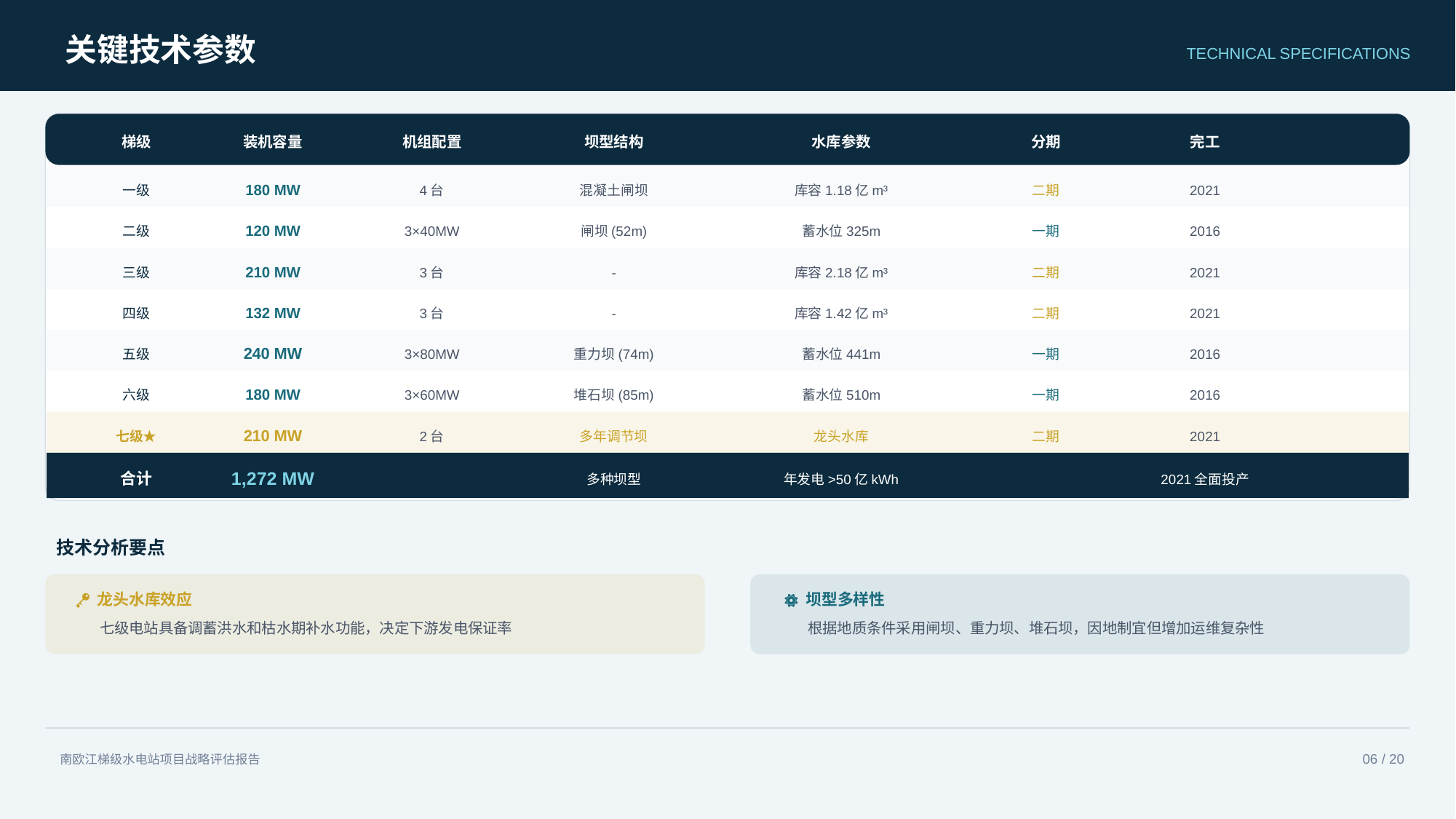

关键技术参数
TECHNICAL SPECIFICATIONS

梯级
装机容量
机组配置
坝型结构
水库参数
分期
完工

180 MW
一级
4台
混凝土闸坝
库容1.18亿m³
二期
2021

120 MW
二级
3×40MW
闸坝(52m)
蓄水位325m
一期
2016

210 MW
三级
3台
-
库容2.18亿m³
二期
2021

132 MW
四级
3台
-
库容1.42亿m³
二期
2021

240 MW
五级
3×80MW
重力坝(74m)
蓄水位441m
一期
2016

180 MW
六级
3×60MW
堆石坝(85m)
蓄水位510m
一期
2016

210 MW
七级★
2台
多年调节坝
龙头水库
二期
2021

1,272 MW
合计
多种坝型
年发电>50亿kWh
2021全面投产
技术分析要点

🔑 龙头水库效应
⚙️ 坝型多样性
七级电站具备调蓄洪水和枯水期补水功能，决定下游发电保证率
根据地质条件采用闸坝、重力坝、堆石坝，因地制宜但增加运维复杂性

06 / 20
南欧江梯级水电站项目战略评估报告